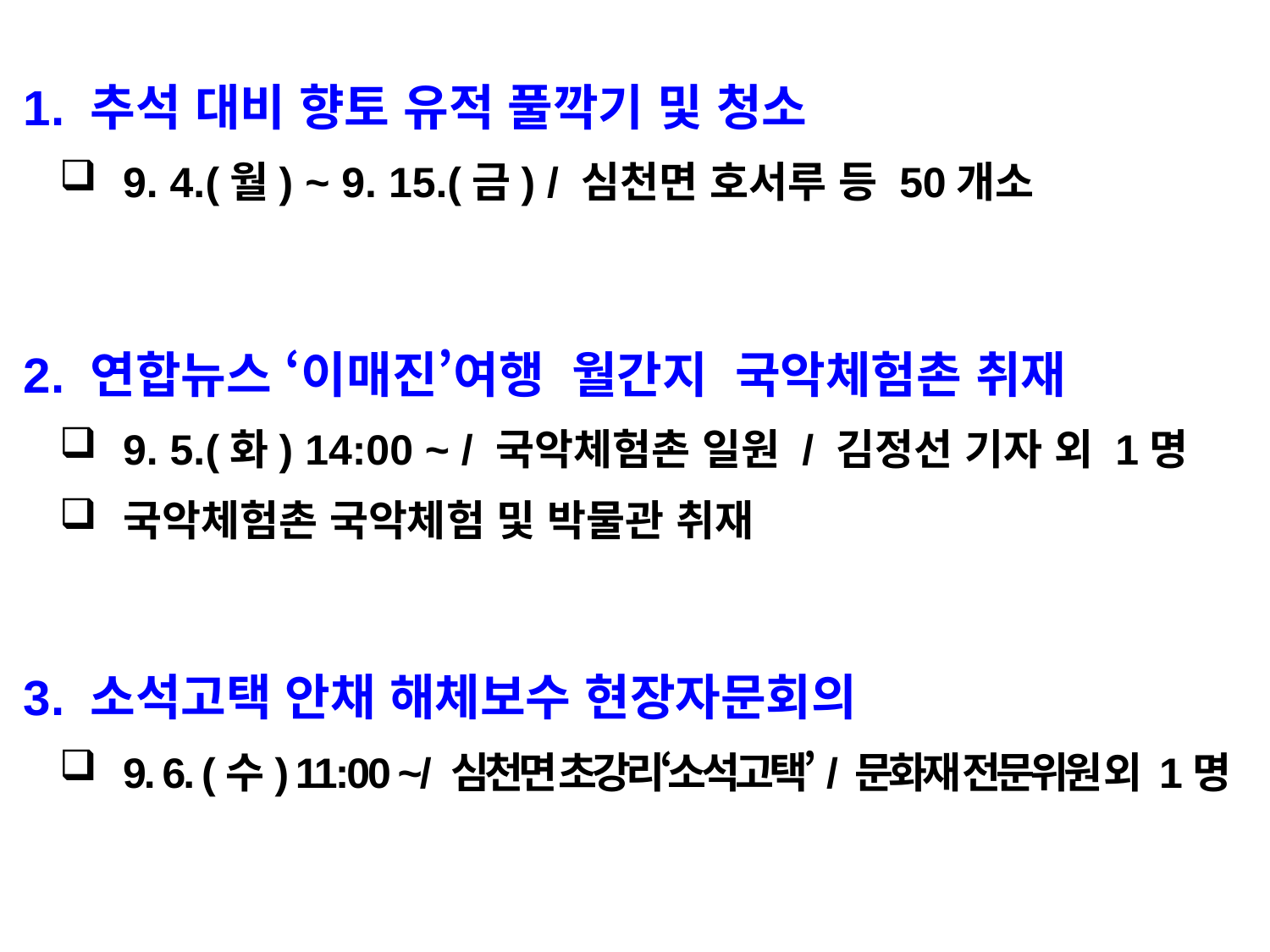

1. 추석 대비 향토 유적 풀깍기 및 청소
9. 4.(월) ~ 9. 15.(금) / 심천면 호서루 등 50개소
  2. 연합뉴스 ‘이매진’여행  월간지  국악체험촌 취재
9. 5.(화) 14:00 ~ / 국악체험촌 일원 / 김정선 기자 외 1명
국악체험촌 국악체험 및 박물관 취재

  3. 소석고택 안채 해체보수 현장자문회의
9. 6. (수) 11:00 ~/ 심천면 초강리‘소석고택’/ 문화재 전문위원 외 1명